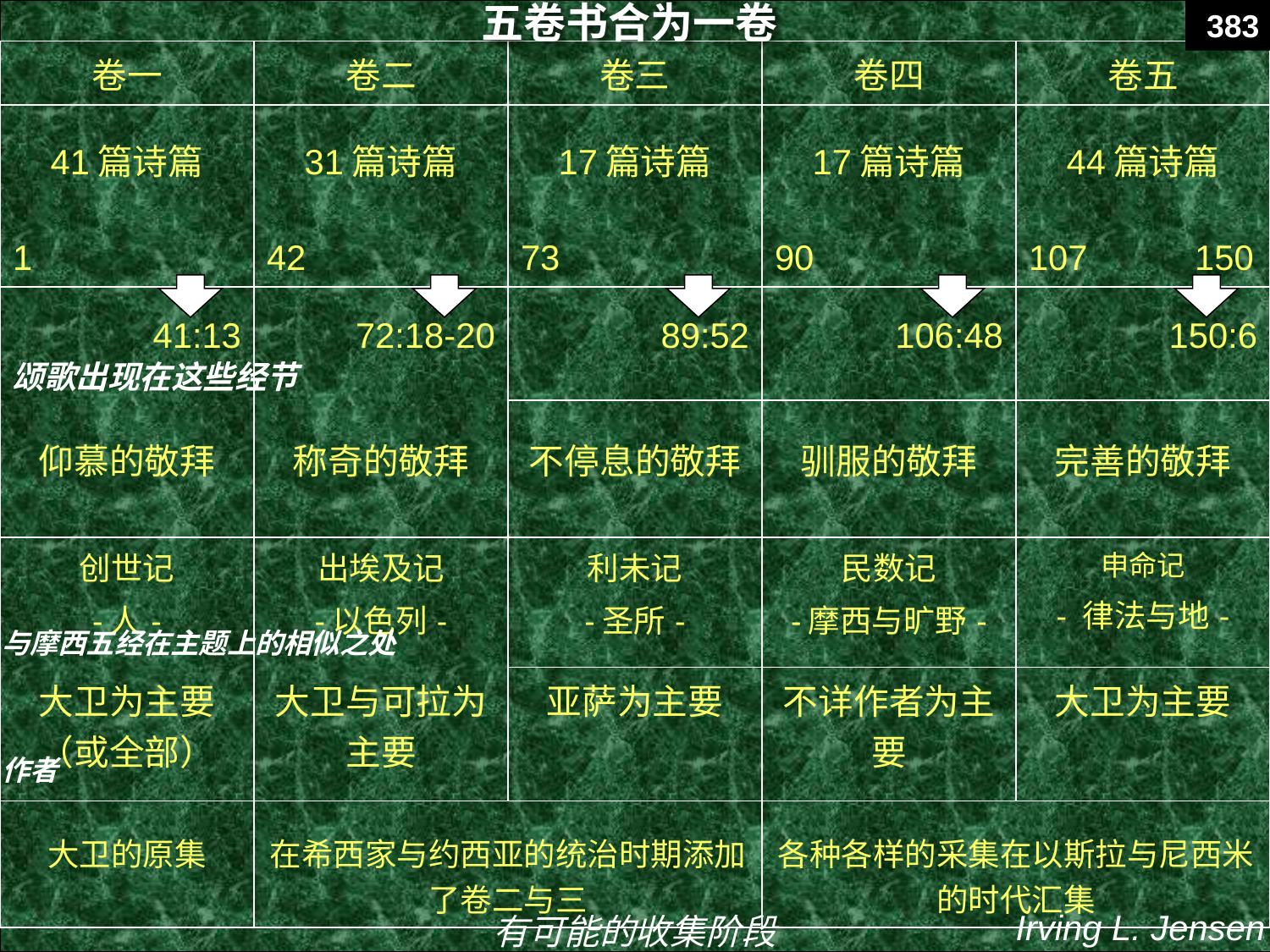

383
五卷书合为一卷
| 卷一 | 卷二 | 卷三 | 卷四 | 卷五 |
| --- | --- | --- | --- | --- |
| 41篇诗篇 1 | 31篇诗篇 42 | 17篇诗篇 73 | 17篇诗篇 90 | 44篇诗篇 107 150 |
| 41:13 | 72:18-20 | 89:52 | 106:48 | 150:6 |
| 仰慕的敬拜 | 称奇的敬拜 | 不停息的敬拜 | 驯服的敬拜 | 完善的敬拜 |
| 创世记 -人- | 出埃及记 -以色列- | 利未记 -圣所- | 民数记 -摩西与旷野- | 申命记 - 律法与地- |
| 大卫为主要（或全部） | 大卫与可拉为主要 | 亚萨为主要 | 不详作者为主要 | 大卫为主要 |
| 大卫的原集 | 在希西家与约西亚的统治时期添加了卷二与三 |  | 各种各样的采集在以斯拉与尼西米的时代汇集 |  |

颂歌出现在这些经节
与摩西五经在主题上的相似之处
作者
Irving L. Jensen
有可能的收集阶段